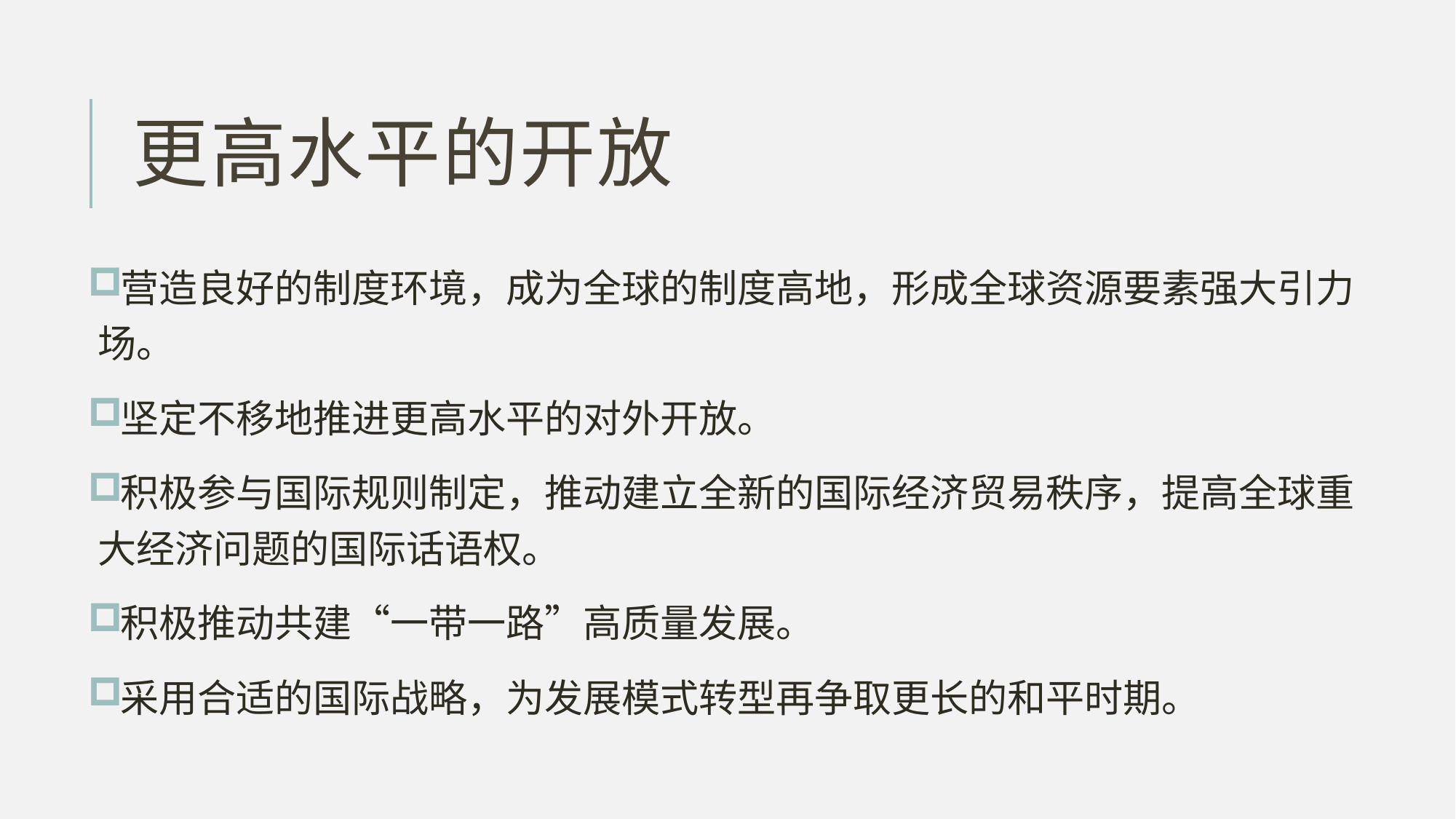

# 更高水平的开放
营造良好的制度环境，成为全球的制度高地，形成全球资源要素强大引力场。
坚定不移地推进更高水平的对外开放。
积极参与国际规则制定，推动建立全新的国际经济贸易秩序，提高全球重大经济问题的国际话语权。
积极推动共建“一带一路”高质量发展。
采用合适的国际战略，为发展模式转型再争取更长的和平时期。